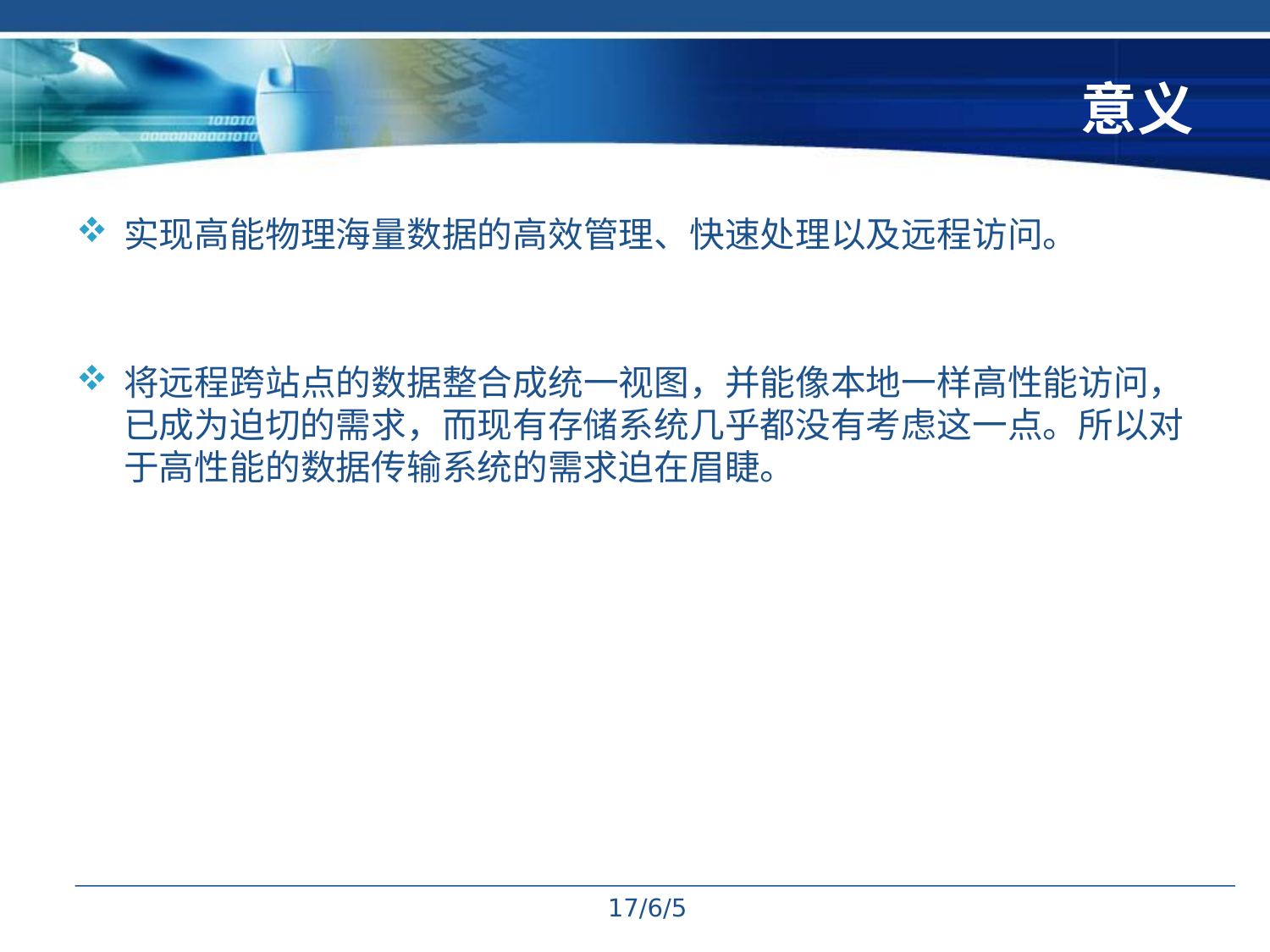

# 意义
实现高能物理海量数据的高效管理、快速处理以及远程访问。

将远程跨站点的数据整合成统一视图，并能像本地一样高性能访问，已成为迫切的需求，而现有存储系统几乎都没有考虑这一点。所以对于高性能的数据传输系统的需求迫在眉睫。

17/6/5